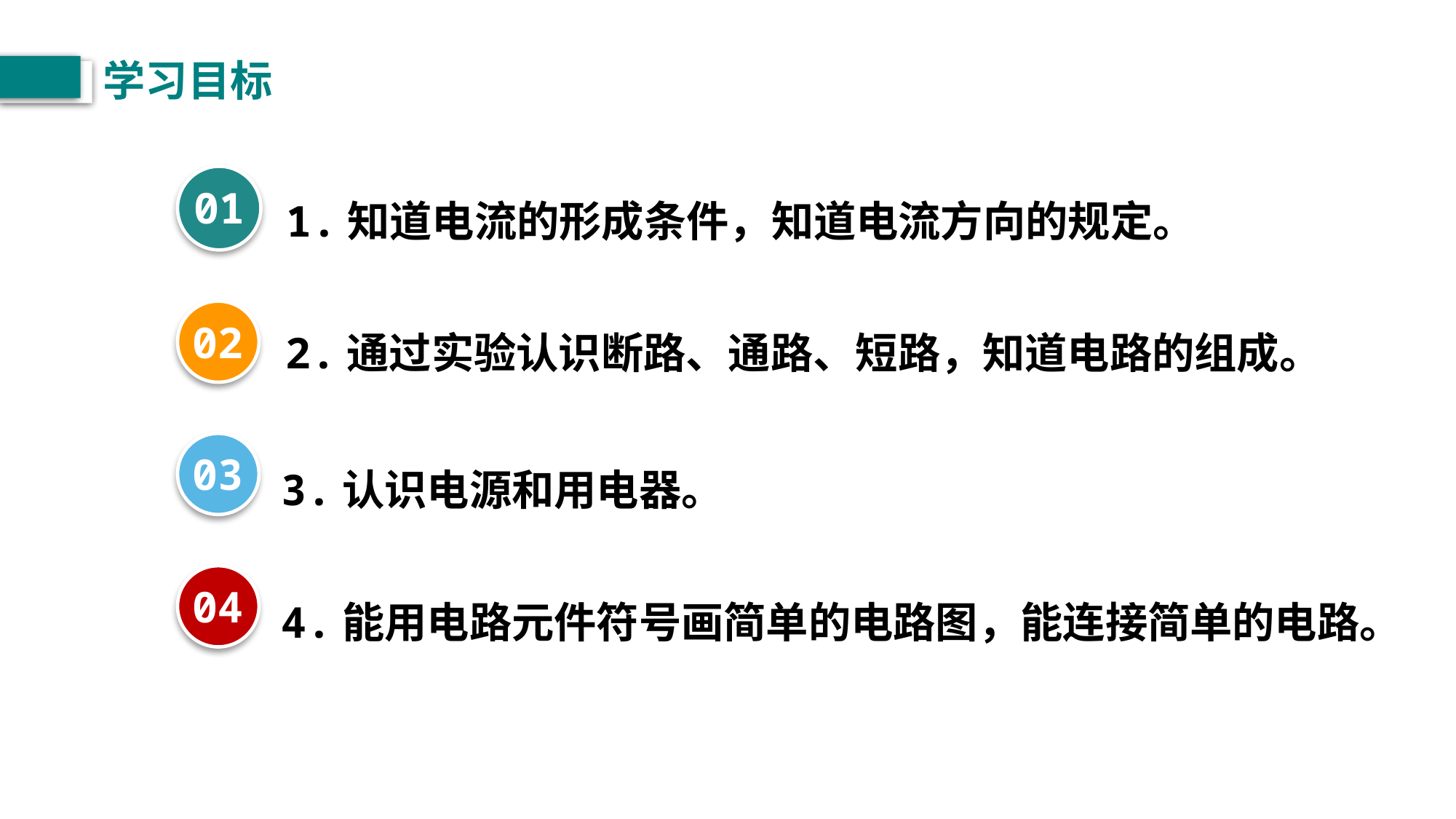

学习目标

01
1.知道电流的形成条件，知道电流方向的规定。

02
2.通过实验认识断路、通路、短路，知道电路的组成。

03
3.认识电源和用电器。

04
4.能用电路元件符号画简单的电路图，能连接简单的电路。